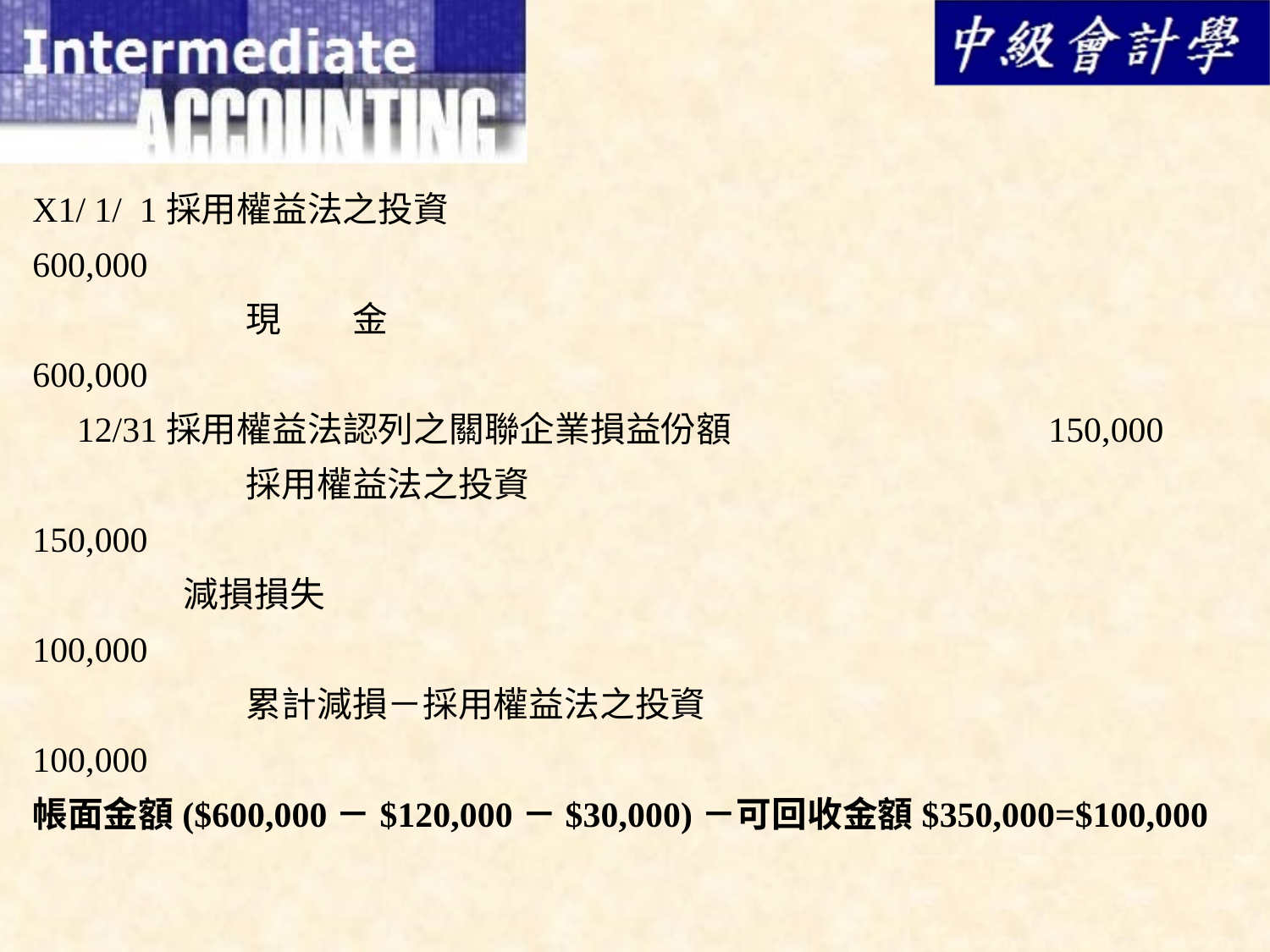

X1/ 1/  1採用權益法之投資						600,000
	          現　　金							    600,000
     12/31採用權益法認列之關聯企業損益份額			150,000
	          採用權益法之投資						    150,000
	  減損損失							100,000
	          累計減損－採用權益法之投資				    100,000
帳面金額($600,000－$120,000－$30,000)－可回收金額$350,000=$100,000